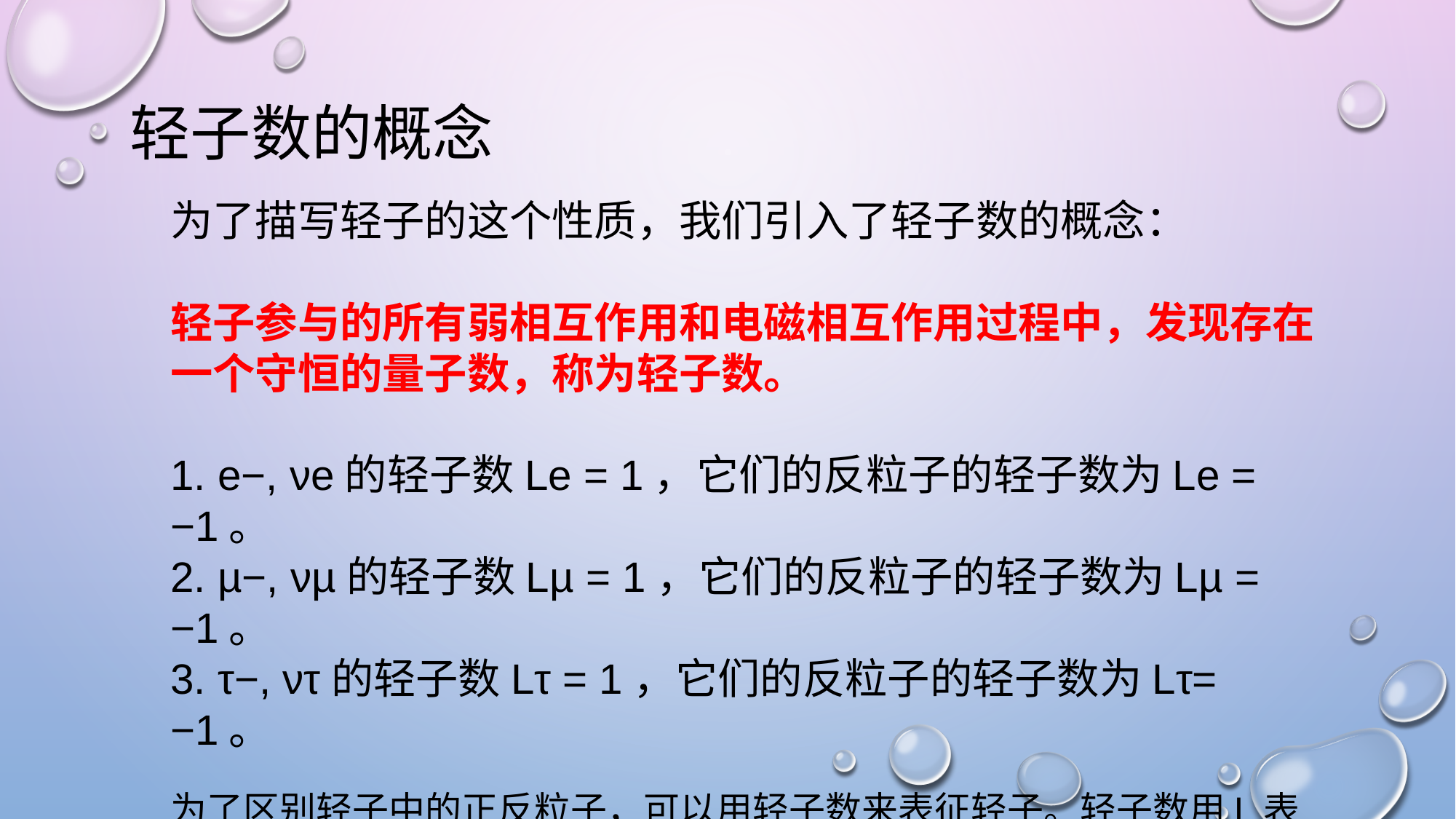

轻子数的概念
为了描写轻子的这个性质，我们引入了轻子数的概念：

轻子参与的所有弱相互作用和电磁相互作用过程中，发现存在一个守恒的量子数，称为轻子数。

1. e−, νe的轻子数Le = 1，它们的反粒子的轻子数为Le = −1。
2. µ−, νµ的轻子数Lµ = 1，它们的反粒子的轻子数为Lµ = −1。
3. τ−, ντ的轻子数Lτ = 1，它们的反粒子的轻子数为Lτ= −1。

为了区别轻子中的正反粒子，可以用轻子数来表征轻子。轻子数用L表示，凡是轻子，L=+1;凡是反轻子，L=-1;轻子以外的粒子，L=0。